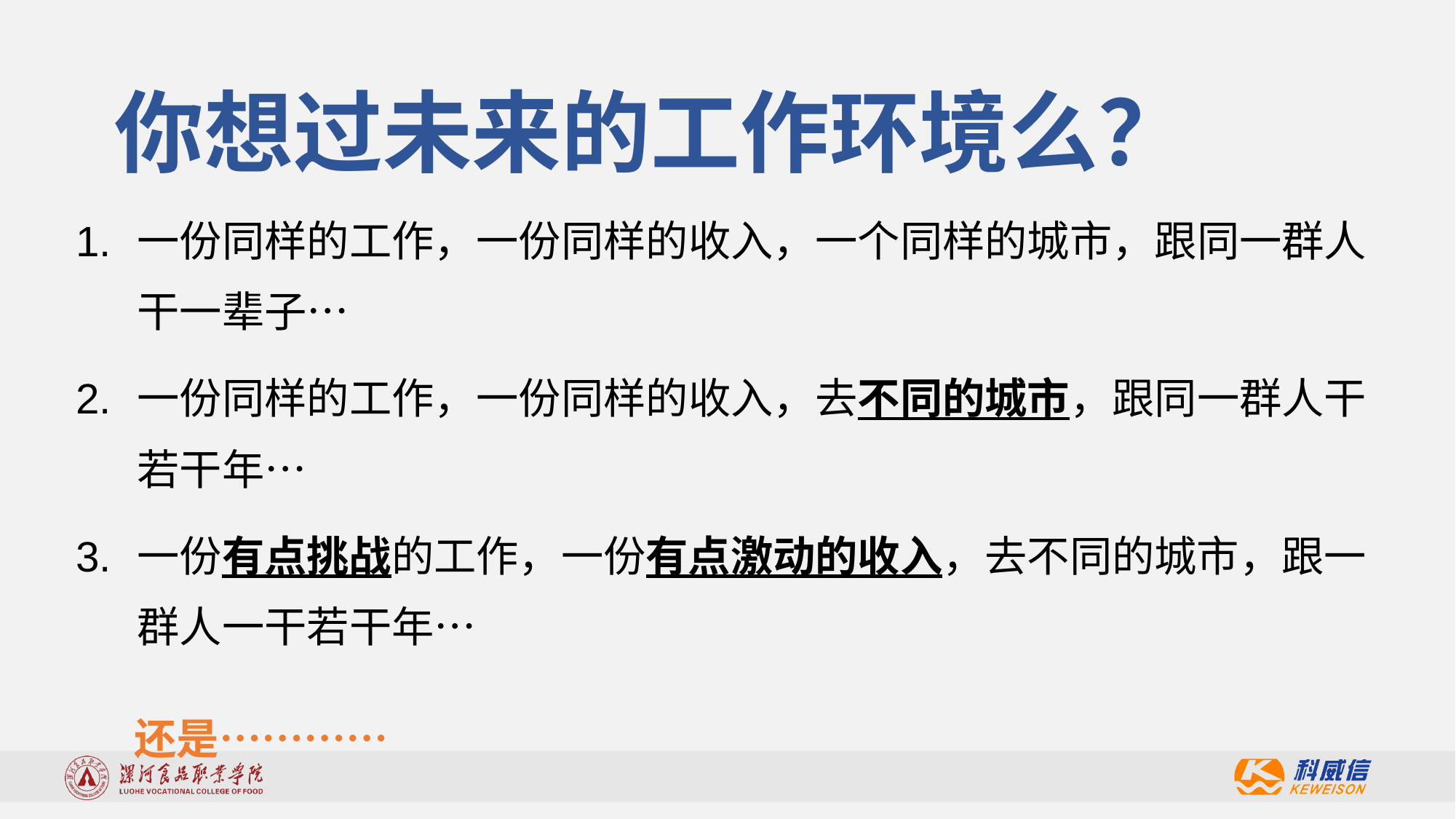

你想过未来的工作环境么？
一份同样的工作，一份同样的收入，一个同样的城市，跟同一群人干一辈子…
一份同样的工作，一份同样的收入，去不同的城市，跟同一群人干若干年…
一份有点挑战的工作，一份有点激动的收入，去不同的城市，跟一群人一干若干年…
     还是…………